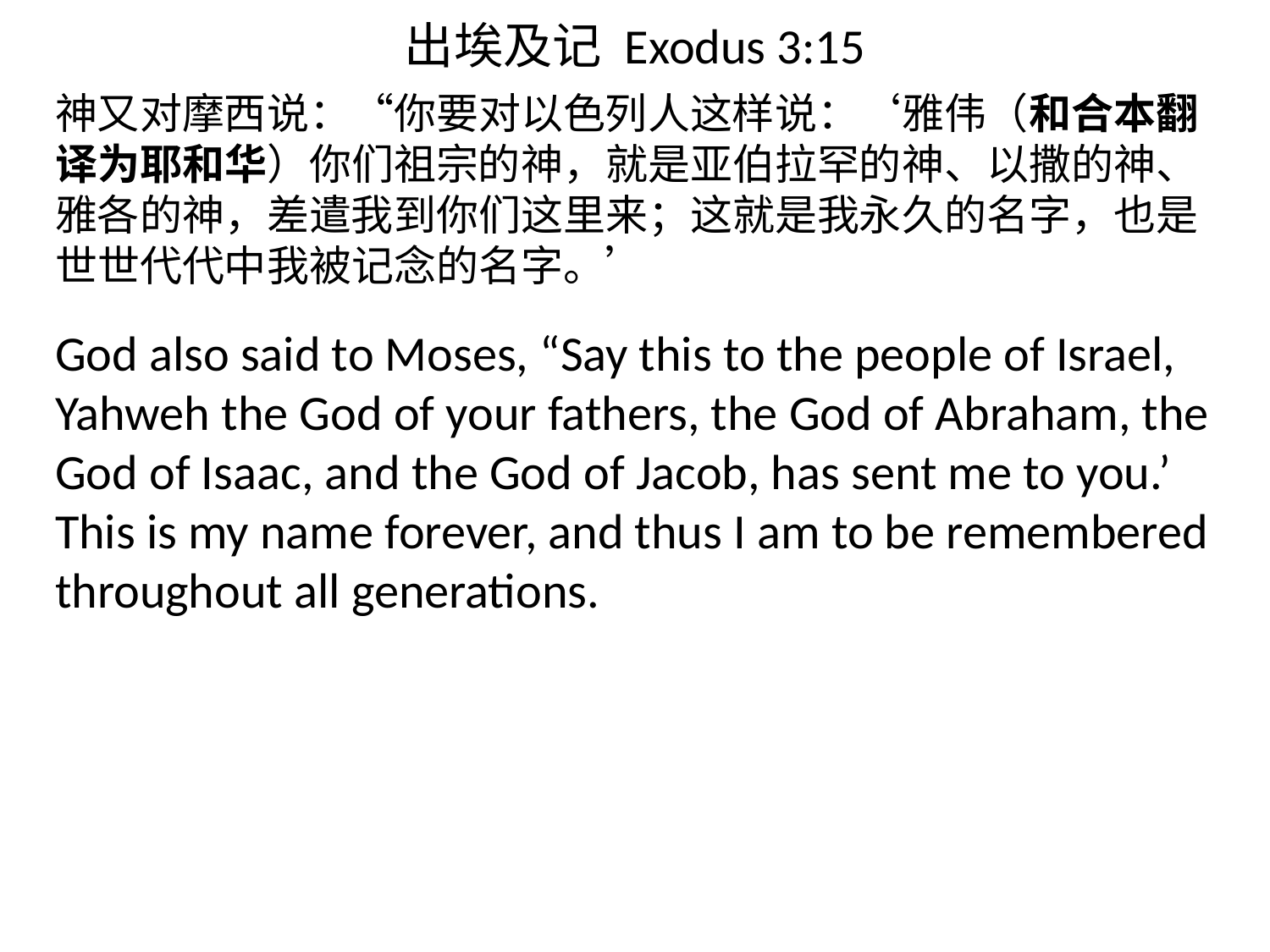

# 出埃及记 Exodus 3:15
神又对摩西说：“你要对以色列人这样说：‘雅伟（和合本翻译为耶和华）你们祖宗的神，就是亚伯拉罕的神、以撒的神、雅各的神，差遣我到你们这里来；这就是我永久的名字，也是世世代代中我被记念的名字。’

God also said to Moses, “Say this to the people of Israel, Yahweh the God of your fathers, the God of Abraham, the God of Isaac, and the God of Jacob, has sent me to you.’ This is my name forever, and thus I am to be remembered throughout all generations.